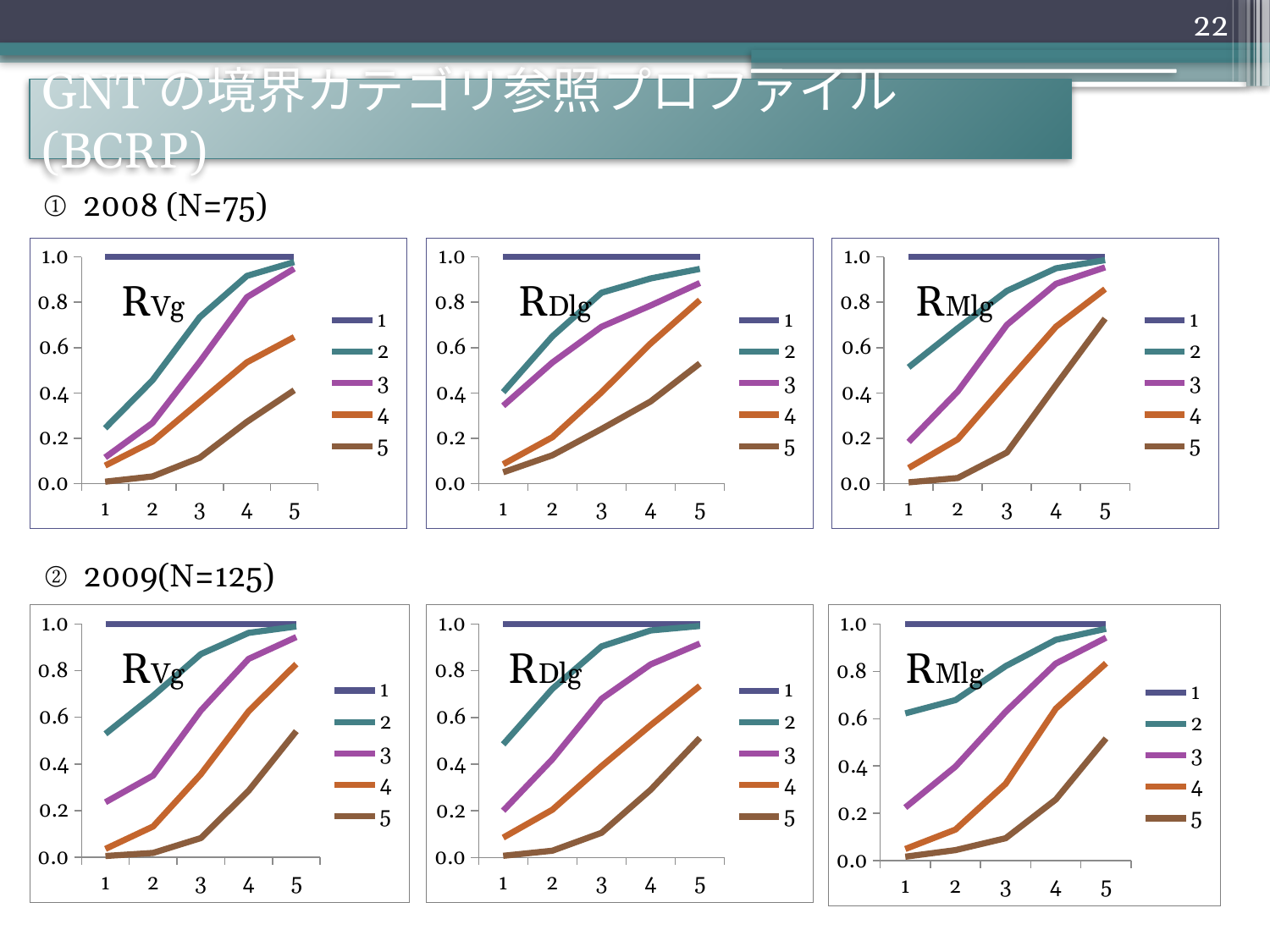

22
GNTの境界カテゴリ参照プロファイル(BCRP)
① 2008 (N=75)

### Chart

| Category | 1 | 2 | 3 | 4 | 5 |
|---|---|---|---|---|---|
| 1 | 0.9999999999 | 0.24433464613039407 | 0.11526329211517947 | 0.07921138827544498 | 0.008362495492860536 |
| 2 | 0.9999999999 | 0.4555624706814913 | 0.2673344952121358 | 0.18514144203615057 | 0.03147416413814154 |
| 3 | 0.9999999999 | 0.7339630492751766 | 0.5373962554429416 | 0.360261077832667 | 0.11390830257215681 |
| 4 | 0.9999999999 | 0.9163261285463541 | 0.8223410512768055 | 0.5350712493288761 | 0.2724515876731257 |
| 5 | 0.9999999999 | 0.9773404202390616 | 0.9485379876632807 | 0.6464425722834289 | 0.4116594675938313 |

### Chart

| Category | 1 | 2 | 3 | 4 | 5 |
|---|---|---|---|---|---|

### Chart

| Category | 1 | 2 | 3 | 4 | 5 |
|---|---|---|---|---|---|
RVg
RDlg
RMlg
② 2009(N=125)

### Chart

| Category | 1 | 2 | 3 | 4 | 5 |
|---|---|---|---|---|---|

### Chart

| Category | 1 | 2 | 3 | 4 | 5 |
|---|---|---|---|---|---|

### Chart

| Category | 1 | 2 | 3 | 4 | 5 |
|---|---|---|---|---|---|
RVg
RDlg
RMlg